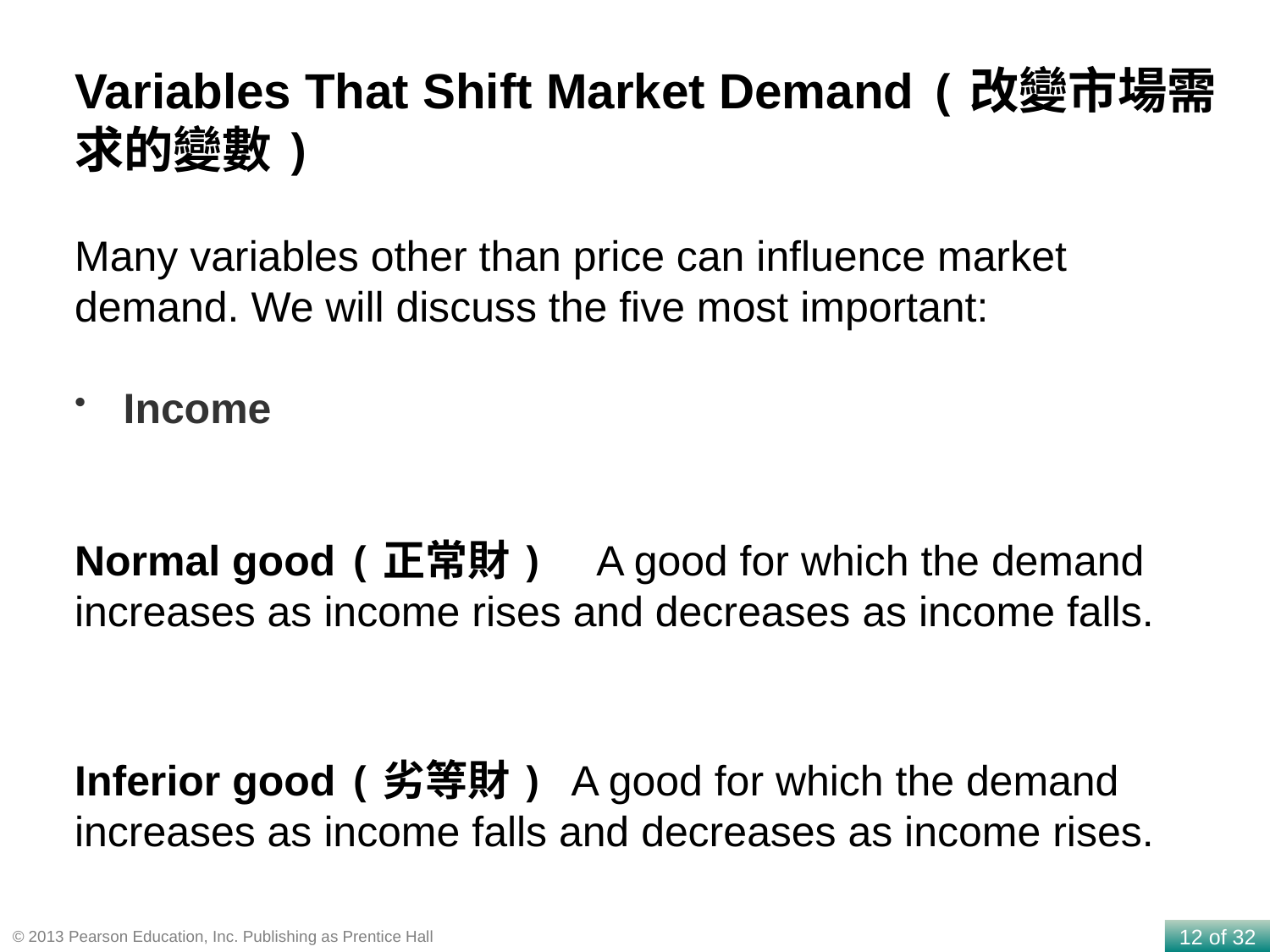

Variables That Shift Market Demand (改變市場需求的變數)
Many variables other than price can influence market demand. We will discuss the five most important:
  Income
Normal good (正常財)  A good for which the demand increases as income rises and decreases as income falls.

Inferior good (劣等財) A good for which the demand increases as income falls and decreases as income rises.